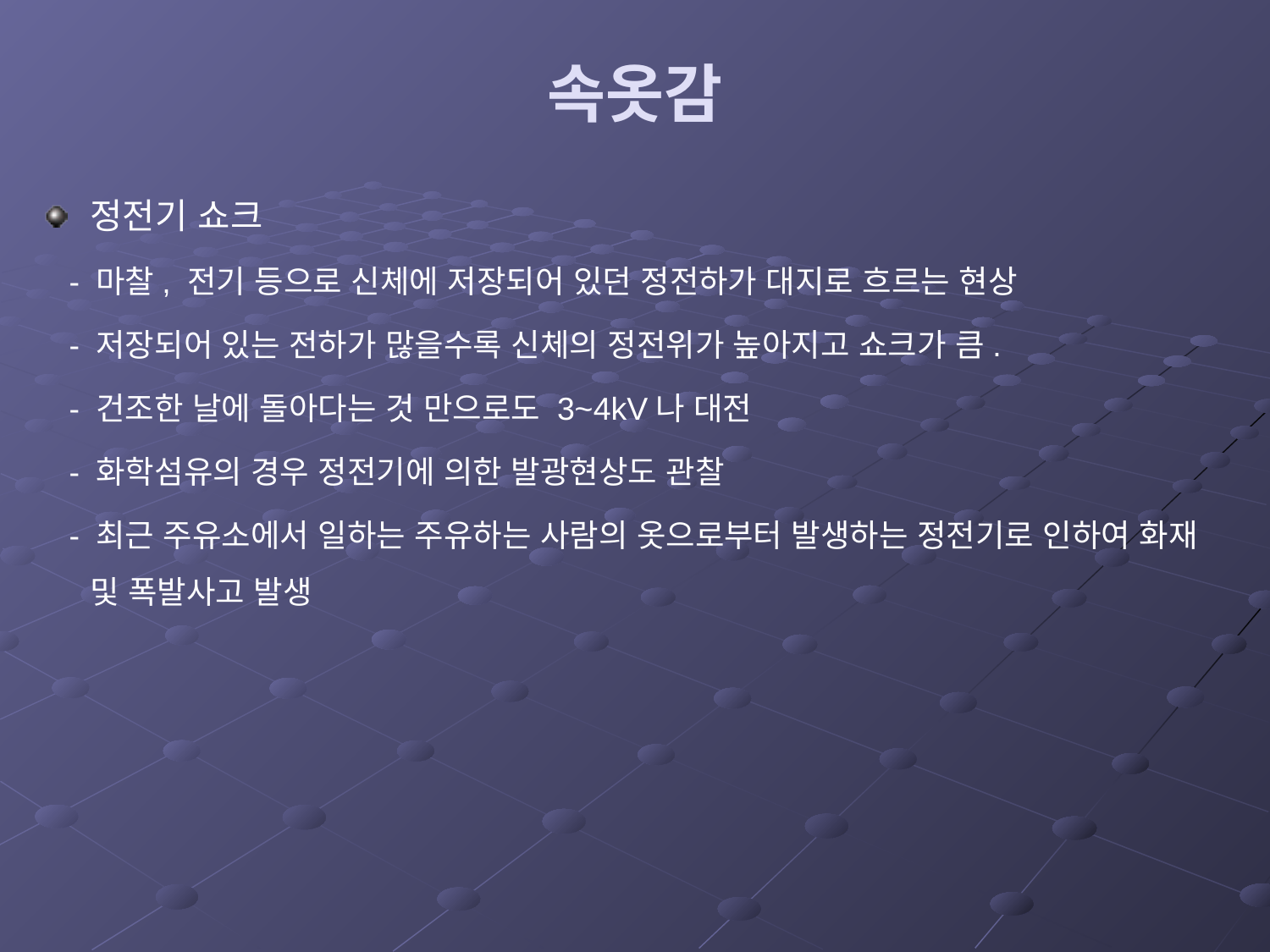

# 속옷감
정전기 쇼크
   - 마찰, 전기 등으로 신체에 저장되어 있던 정전하가 대지로 흐르는 현상
   - 저장되어 있는 전하가 많을수록 신체의 정전위가 높아지고 쇼크가 큼.
   - 건조한 날에 돌아다는 것 만으로도 3~4kV나 대전
   - 화학섬유의 경우 정전기에 의한 발광현상도 관찰
   - 최근 주유소에서 일하는 주유하는 사람의 옷으로부터 발생하는 정전기로 인하여 화재 및 폭발사고 발생